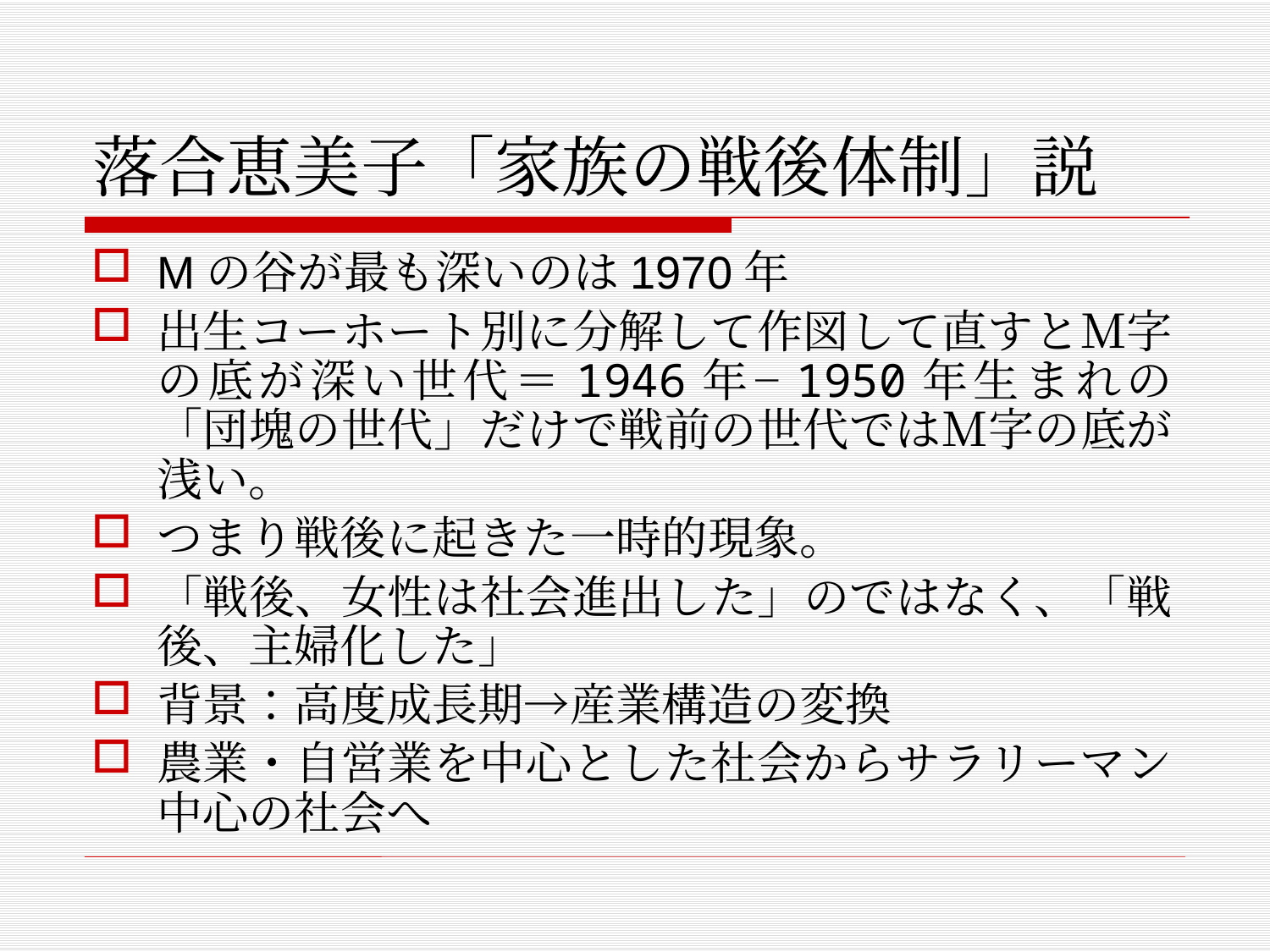

# 落合恵美子「家族の戦後体制」説
Mの谷が最も深いのは1970年
出生コーホート別に分解して作図して直すとＭ字の底が深い世代＝1946年−1950年生まれの「団塊の世代」だけで戦前の世代ではＭ字の底が浅い。
つまり戦後に起きた一時的現象。
「戦後、女性は社会進出した」のではなく、「戦後、主婦化した」
背景：高度成長期→産業構造の変換
農業・自営業を中心とした社会からサラリーマン中心の社会へ